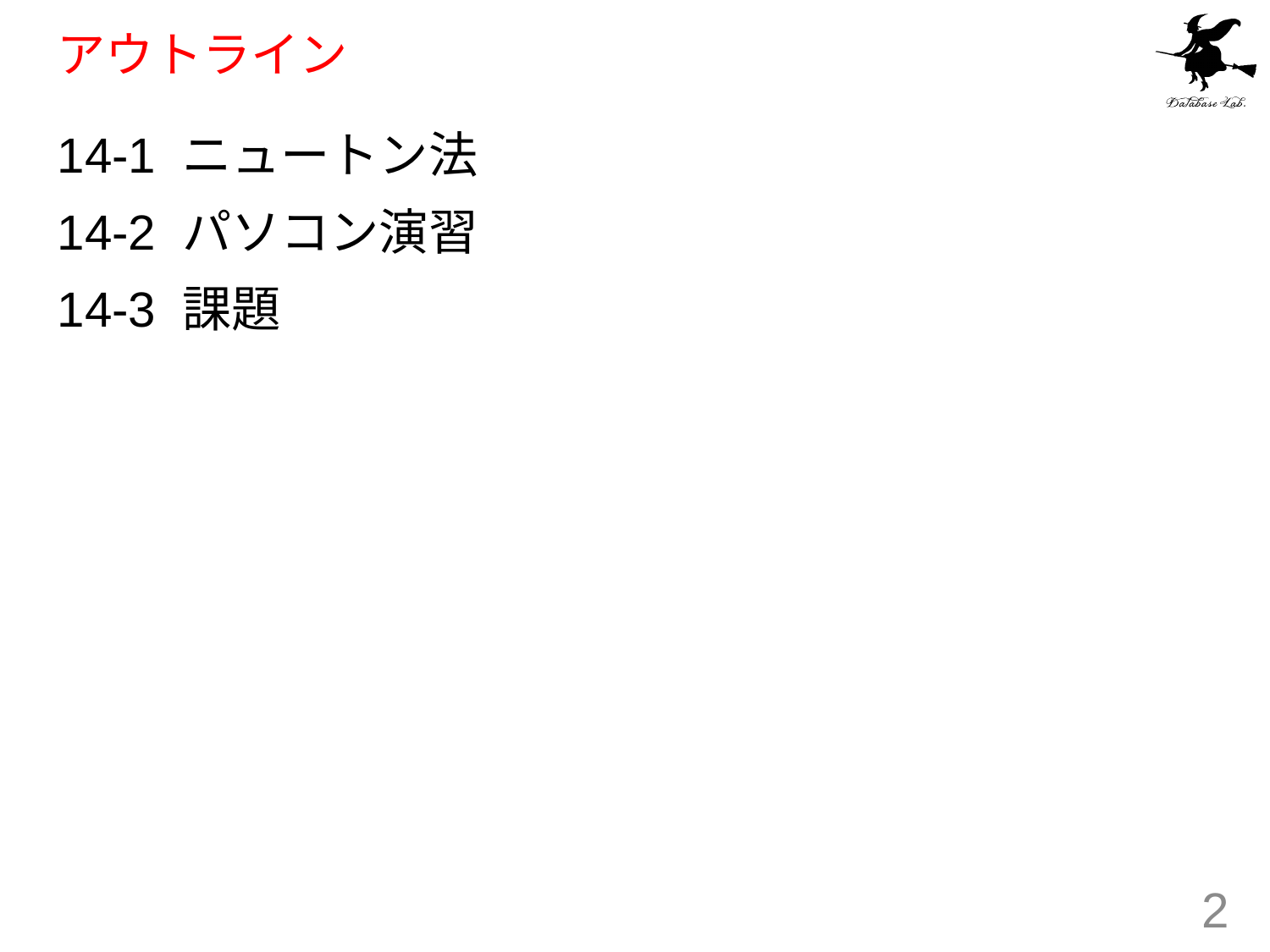

# アウトライン
14-1 ニュートン法
14-2 パソコン演習
14-3 課題
2